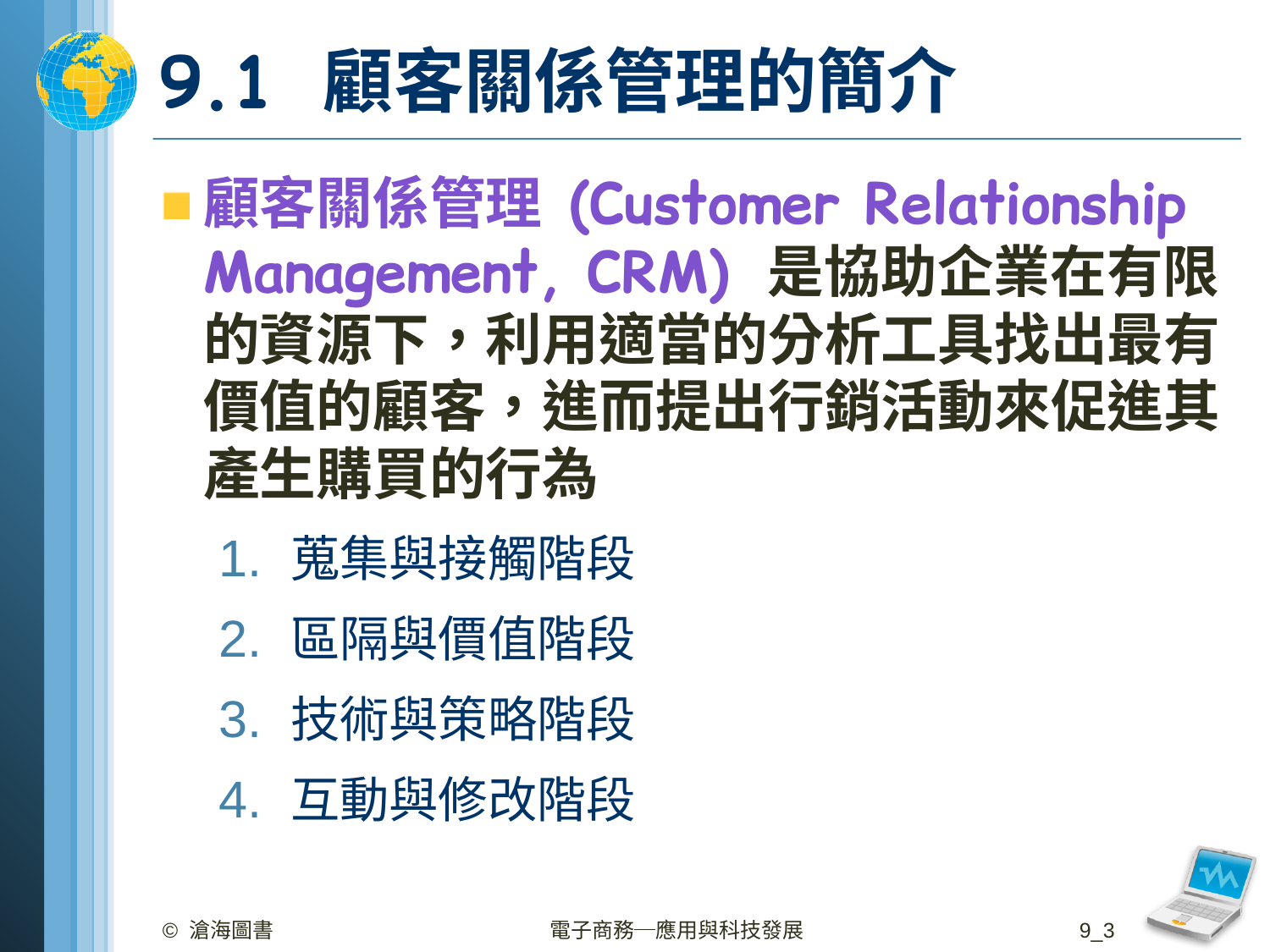

# 9.1 顧客關係管理的簡介
顧客關係管理 (Customer Relationship Management, CRM) 是協助企業在有限的資源下，利用適當的分析工具找出最有價值的顧客，進而提出行銷活動來促進其產生購買的行為
蒐集與接觸階段
區隔與價值階段
技術與策略階段
互動與修改階段
© 滄海圖書
電子商務─應用與科技發展
9_3